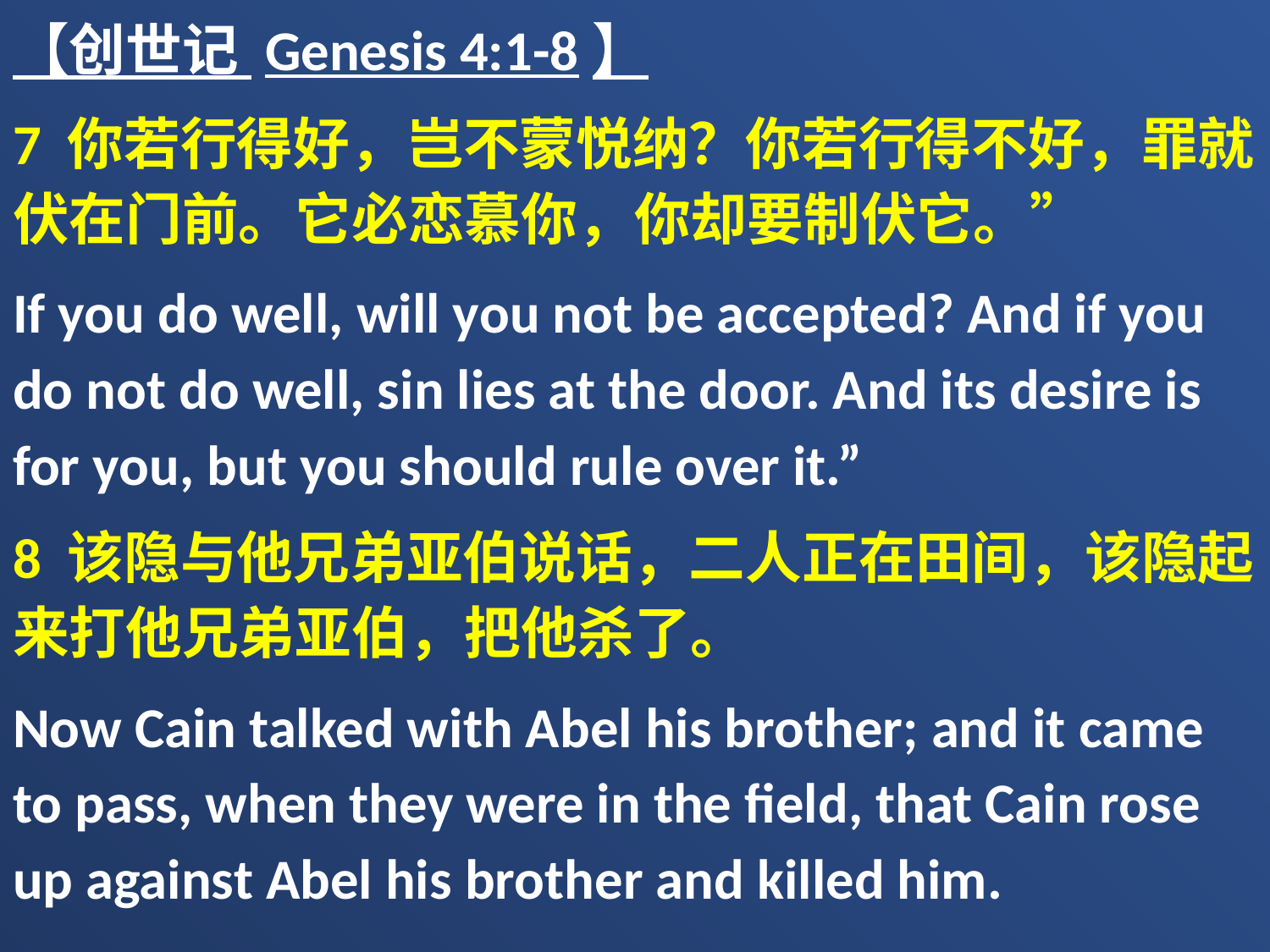

【创世记 Genesis 4:1-8】
7 你若行得好，岂不蒙悦纳？你若行得不好，罪就伏在门前。它必恋慕你，你却要制伏它。”
If you do well, will you not be accepted? And if you do not do well, sin lies at the door. And its desire is for you, but you should rule over it.”
8 该隐与他兄弟亚伯说话，二人正在田间，该隐起来打他兄弟亚伯，把他杀了。
Now Cain talked with Abel his brother; and it came to pass, when they were in the field, that Cain rose up against Abel his brother and killed him.